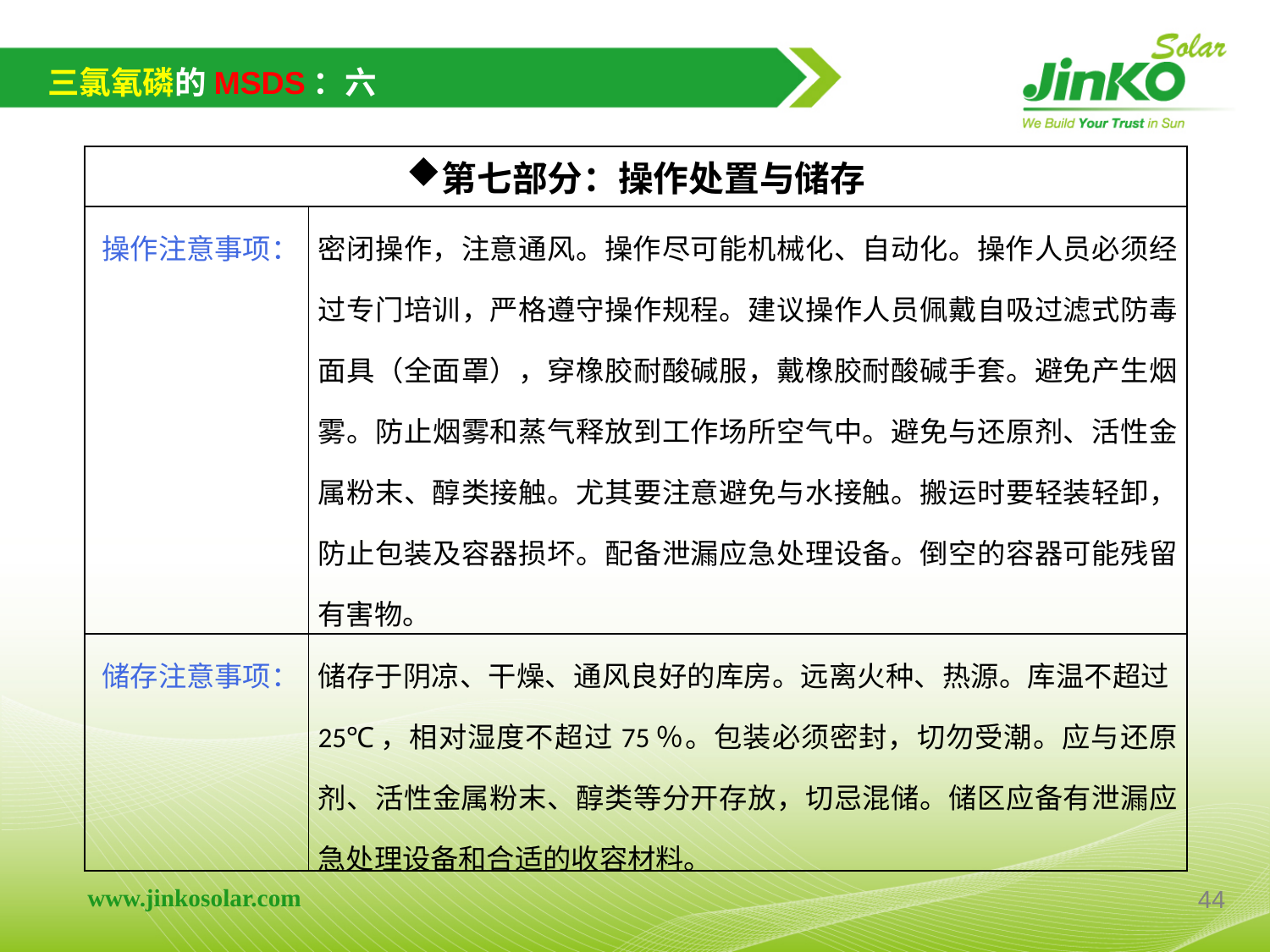

三氯氧磷的MSDS：六
| 第七部分：操作处置与储存 |  |
| --- | --- |
| 操作注意事项： | 密闭操作，注意通风。操作尽可能机械化、自动化。操作人员必须经过专门培训，严格遵守操作规程。建议操作人员佩戴自吸过滤式防毒面具（全面罩），穿橡胶耐酸碱服，戴橡胶耐酸碱手套。避免产生烟雾。防止烟雾和蒸气释放到工作场所空气中。避免与还原剂、活性金属粉末、醇类接触。尤其要注意避免与水接触。搬运时要轻装轻卸，防止包装及容器损坏。配备泄漏应急处理设备。倒空的容器可能残留有害物。 |
| 储存注意事项： | 储存于阴凉、干燥、通风良好的库房。远离火种、热源。库温不超过25℃，相对湿度不超过75％。包装必须密封，切勿受潮。应与还原剂、活性金属粉末、醇类等分开存放，切忌混储。储区应备有泄漏应急处理设备和合适的收容材料。 |